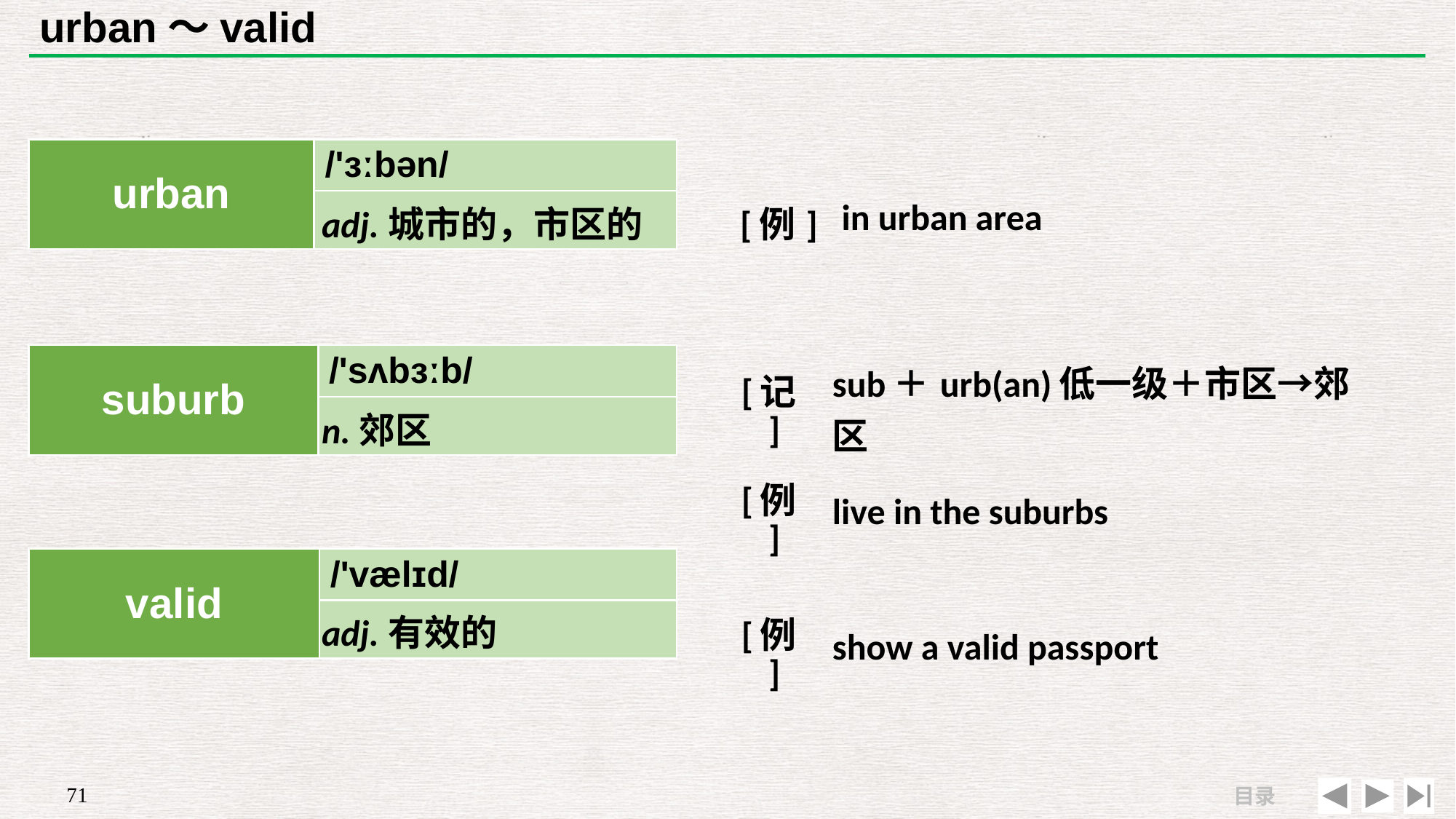

# urban～valid

| urban | /'ɜːbən/ |
| --- | --- |
|  |  |
|  |  |
| --- | --- |
| [例] | in urban area |
adj.城市的，市区的
| suburb | /'sʌbɜːb/ |
| --- | --- |
|  |  |
| [记] | sub＋urb(an)低一级＋市区→郊区 |
| --- | --- |
| [例] | live in the suburbs |
n.郊区
| valid | /'vælɪd/ |
| --- | --- |
|  |  |
|  |  |
| --- | --- |
| [例] | show a valid passport |
adj.有效的